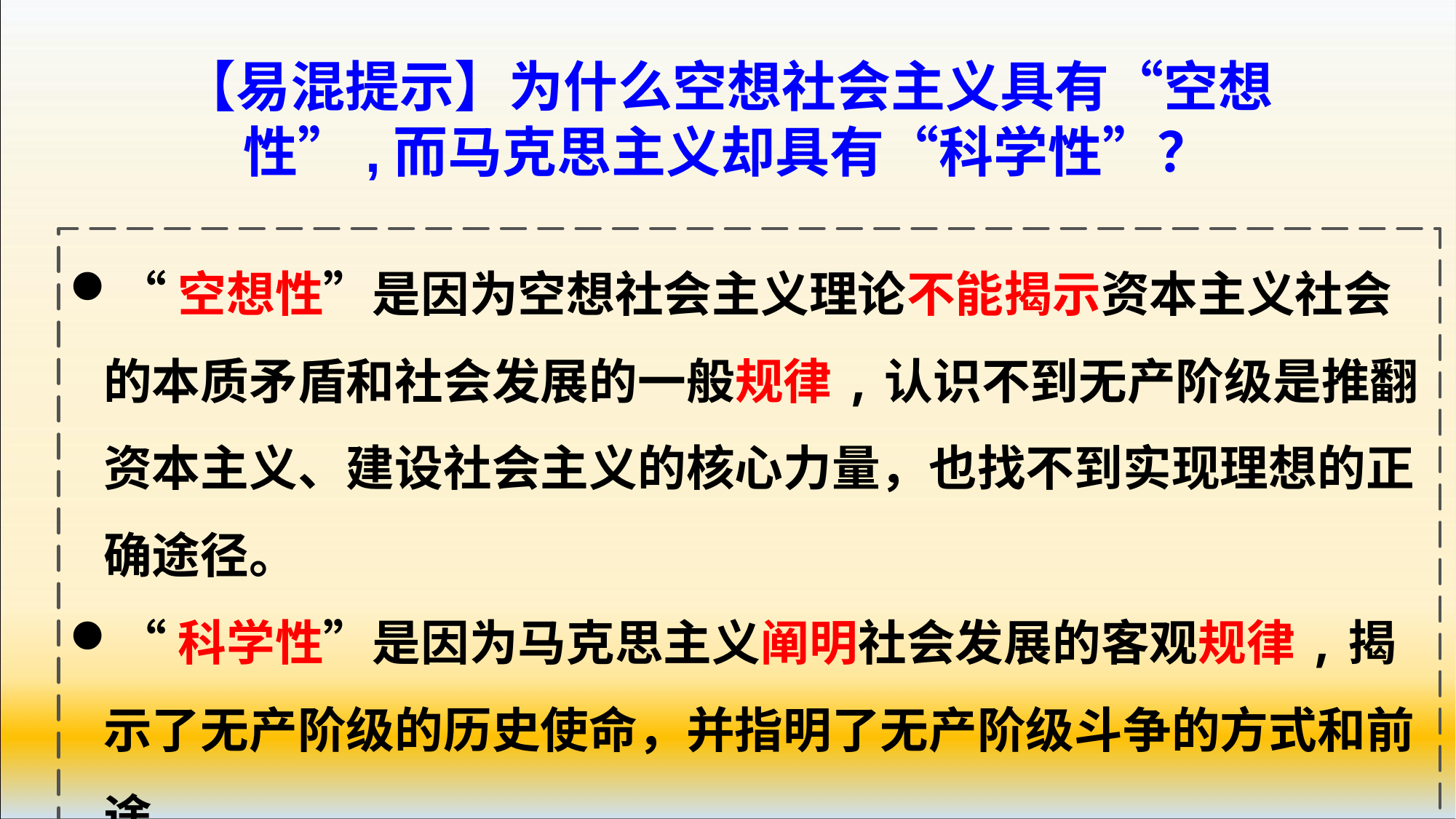

【易混提示】为什么空想社会主义具有“空想性”,而马克思主义却具有“科学性”？
“空想性”是因为空想社会主义理论不能揭示资本主义社会的本质矛盾和社会发展的一般规律,认识不到无产阶级是推翻资本主义、建设社会主义的核心力量，也找不到实现理想的正确途径。
“科学性”是因为马克思主义阐明社会发展的客观规律,揭示了无产阶级的历史使命，并指明了无产阶级斗争的方式和前途。